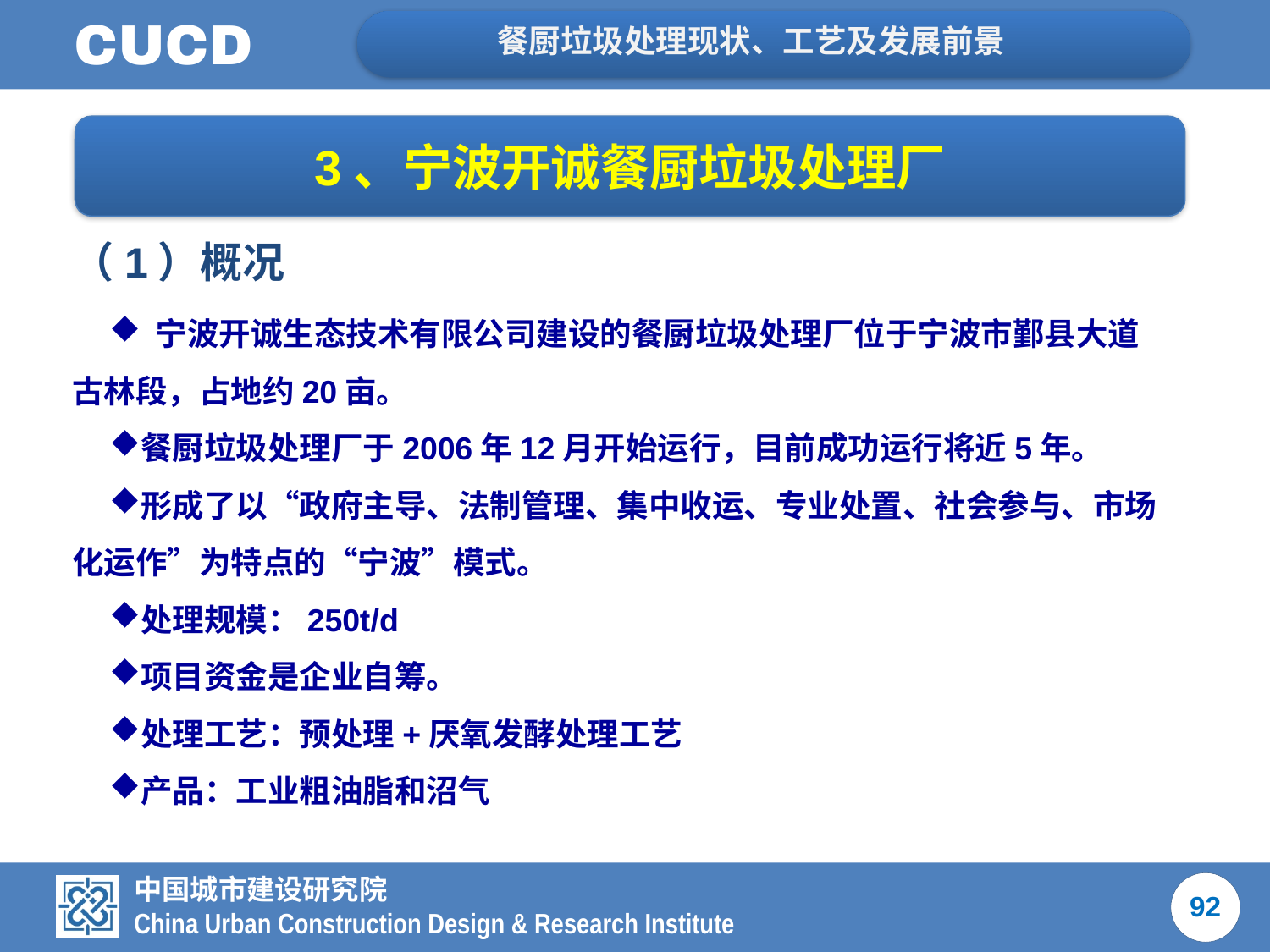

3、宁波开诚餐厨垃圾处理厂
（1）概况
 宁波开诚生态技术有限公司建设的餐厨垃圾处理厂位于宁波市鄞县大道古林段，占地约20亩。
餐厨垃圾处理厂于2006年12月开始运行，目前成功运行将近5年。
形成了以“政府主导、法制管理、集中收运、专业处置、社会参与、市场化运作”为特点的“宁波”模式。
处理规模：250t/d
项目资金是企业自筹。
处理工艺：预处理+厌氧发酵处理工艺
产品：工业粗油脂和沼气
92